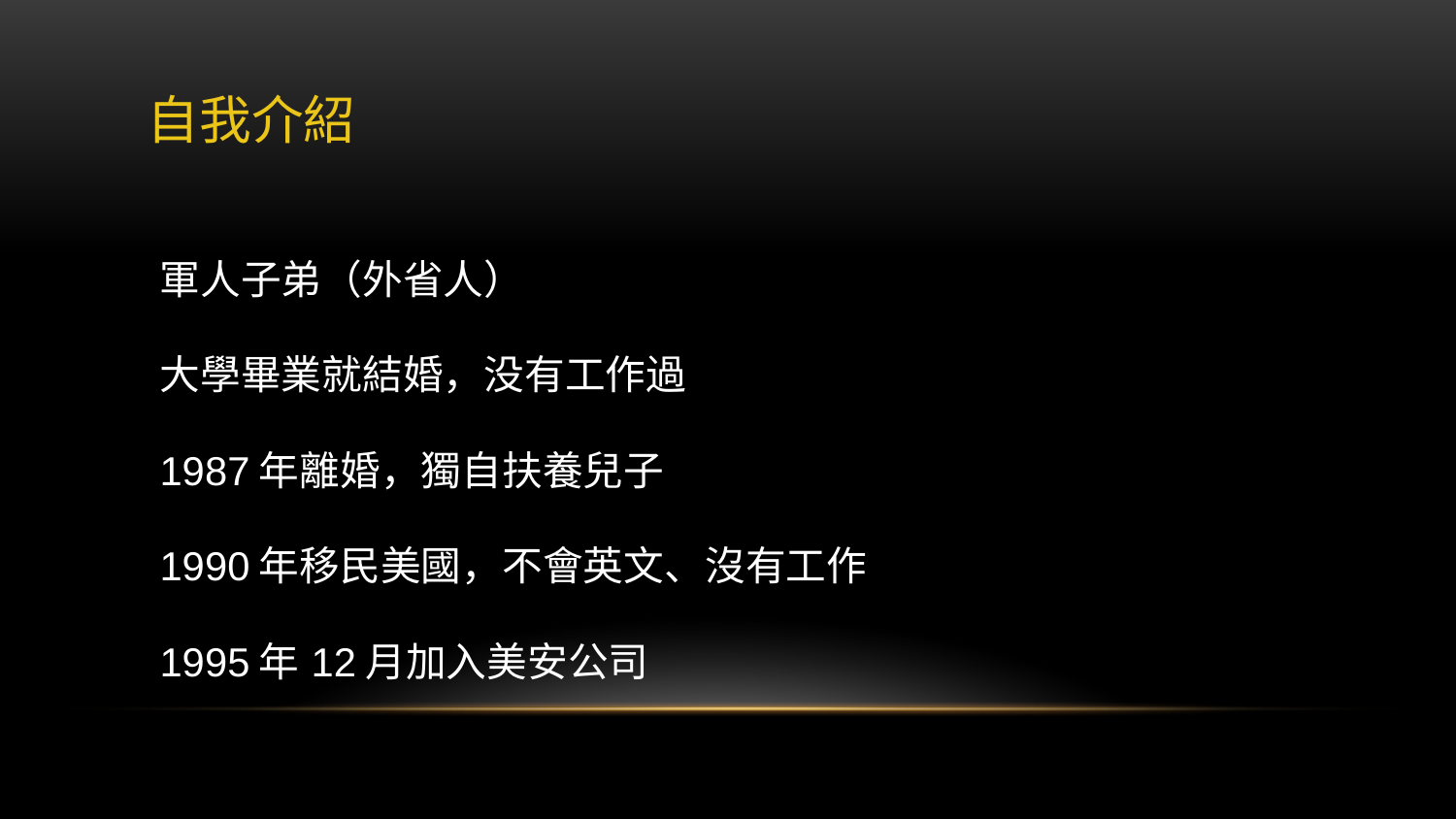

自我介紹
軍人子弟（外省人）
大學畢業就結婚，没有工作過
1987年離婚，獨自扶養兒子
1990年移民美國，不會英文、沒有工作
1995年12月加入美安公司